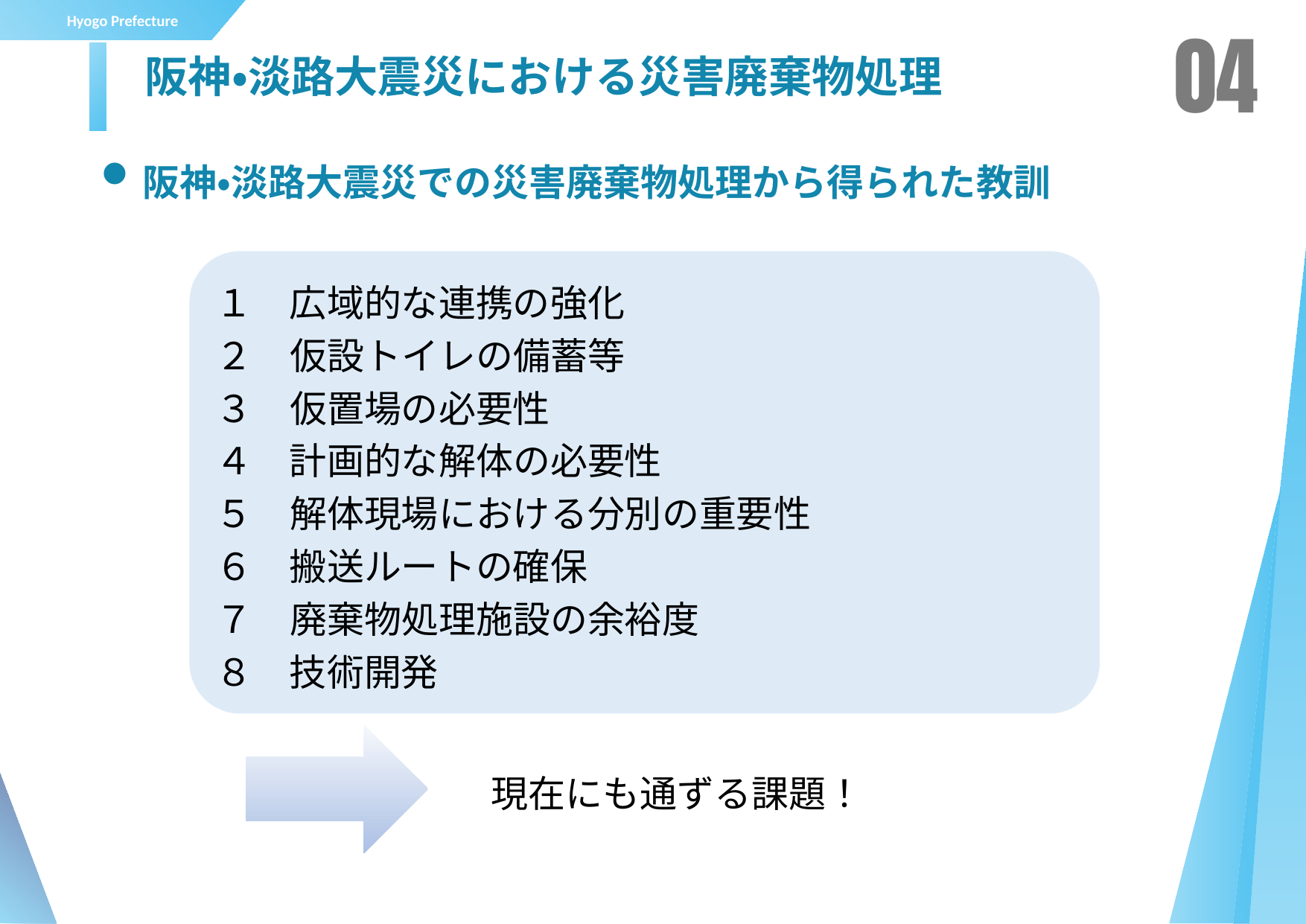

# 阪神・淡路大震災における災害廃棄物処理
04
阪神・淡路大震災での災害廃棄物処理から得られた教訓
１　広域的な連携の強化
２　仮設トイレの備蓄等
３　仮置場の必要性
４　計画的な解体の必要性
５　解体現場における分別の重要性
６　搬送ルートの確保
７　廃棄物処理施設の余裕度
８　技術開発

現在にも通ずる課題！